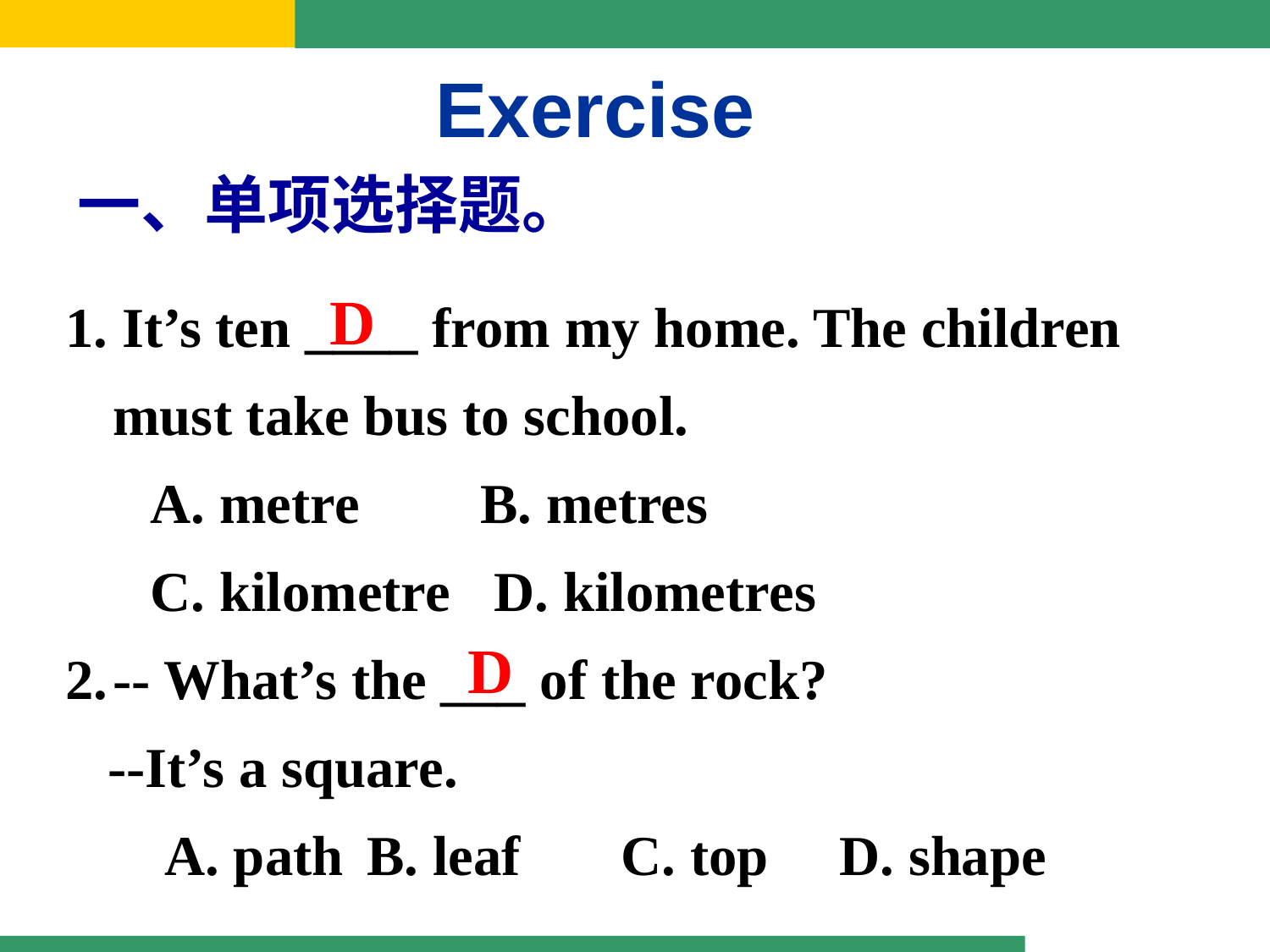

Exercise
一、单项选择题。
1. It’s ten ____ from my home. The children must take bus to school.
      A. metre	        B. metres
      C. kilometre	D. kilometres
2.	-- What’s the ___ of the rock?
   --It’s a square.
       A. path	B. leaf	C. top     D. shape
D
D